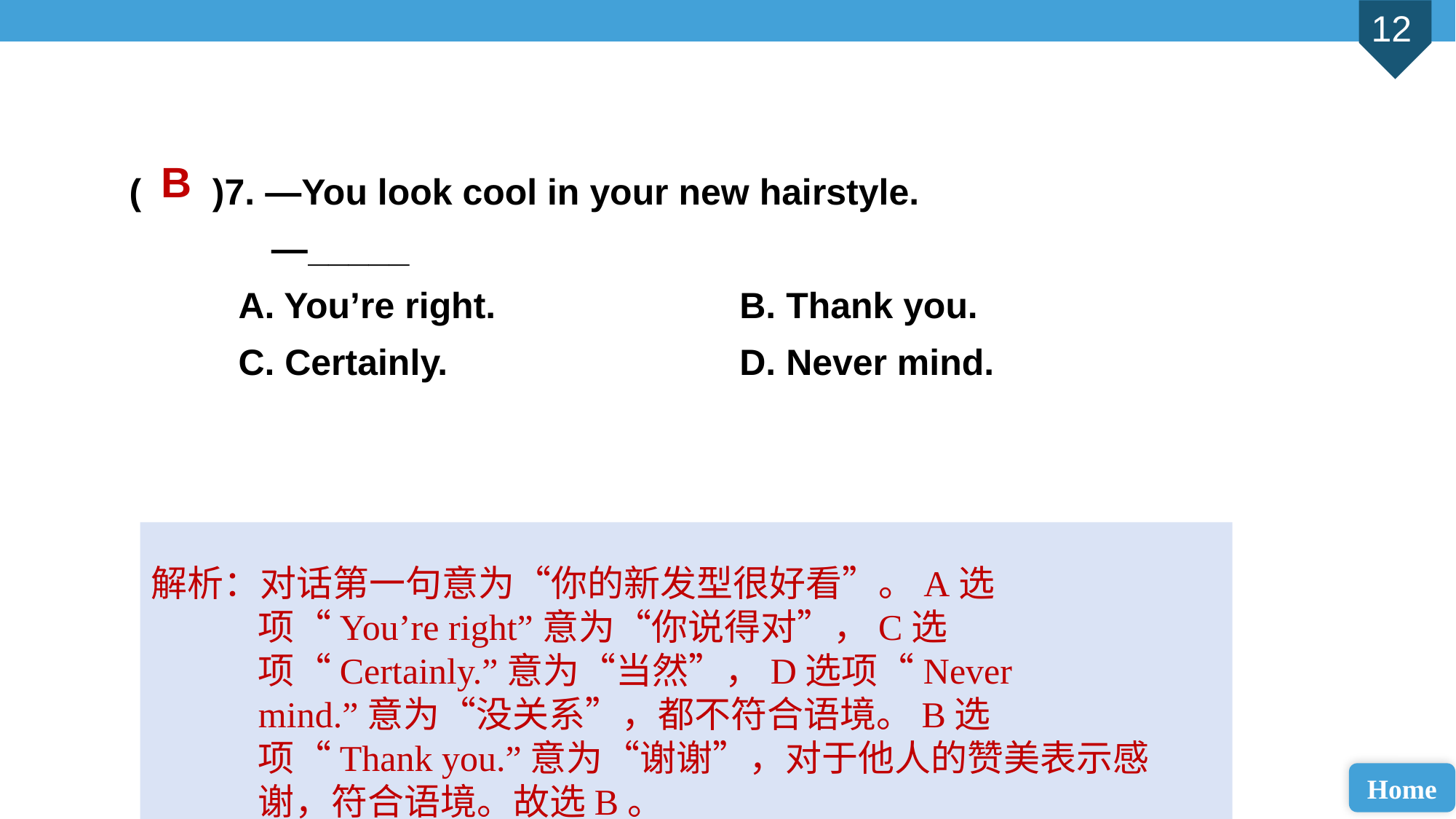

B
(       )7. —You look cool in your new hairstyle.
              —_____
A. You’re right.			 B. Thank you.
C. Certainly. 			 D. Never mind.

解析：对话第一句意为“你的新发型很好看”。A选项“You’re right”意为“你说得对”，C选项“Certainly.”意为“当然”，D选项“Never mind.”意为“没关系”，都不符合语境。B选项“Thank you.”意为“谢谢”，对于他人的赞美表示感谢，符合语境。故选B。